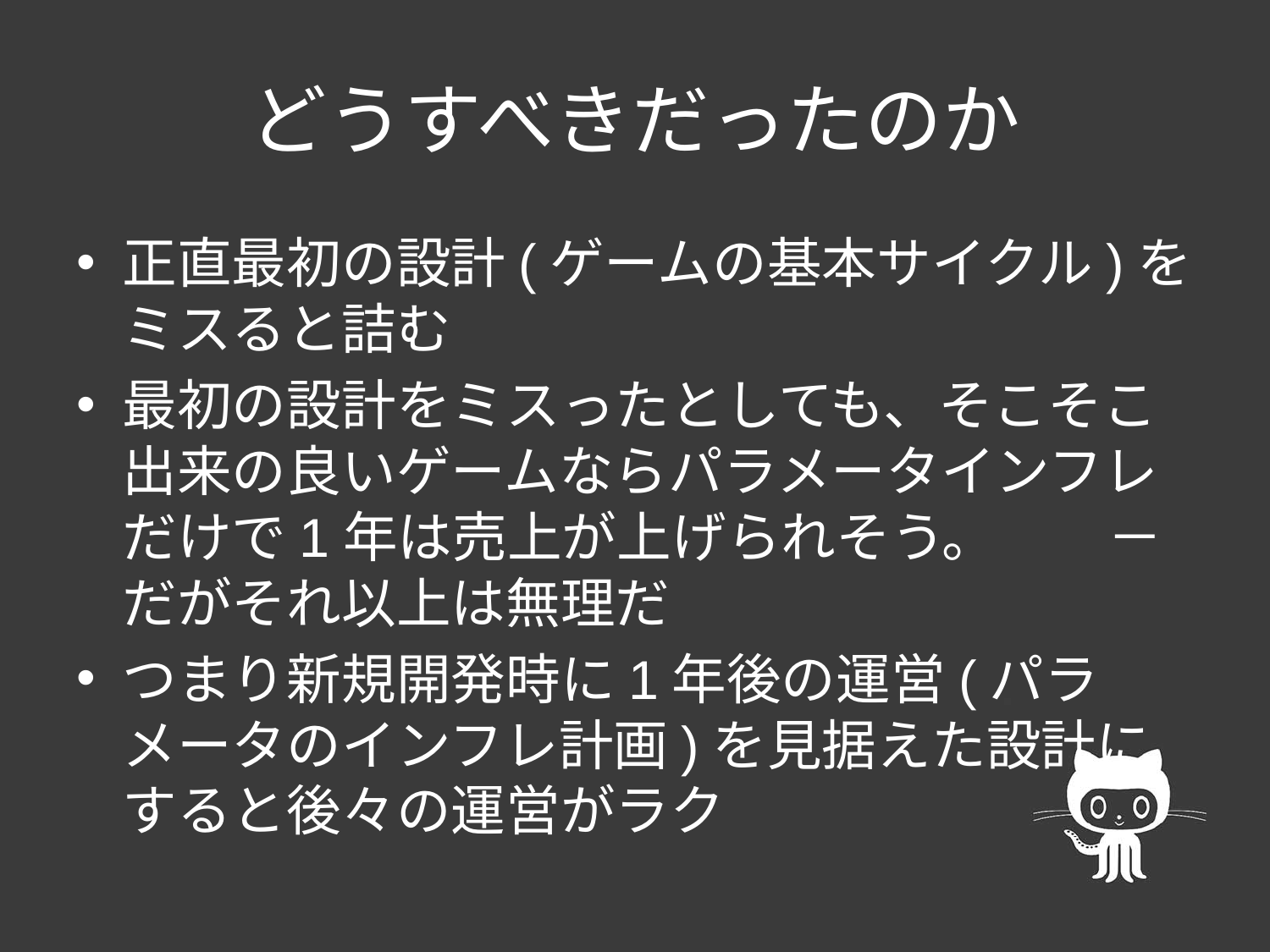

# どうすべきだったのか
正直最初の設計(ゲームの基本サイクル)をミスると詰む
最初の設計をミスったとしても、そこそこ出来の良いゲームならパラメータインフレだけで1年は売上が上げられそう。	－だがそれ以上は無理だ
つまり新規開発時に1年後の運営(パラメータのインフレ計画)を見据えた設計にすると後々の運営がラク